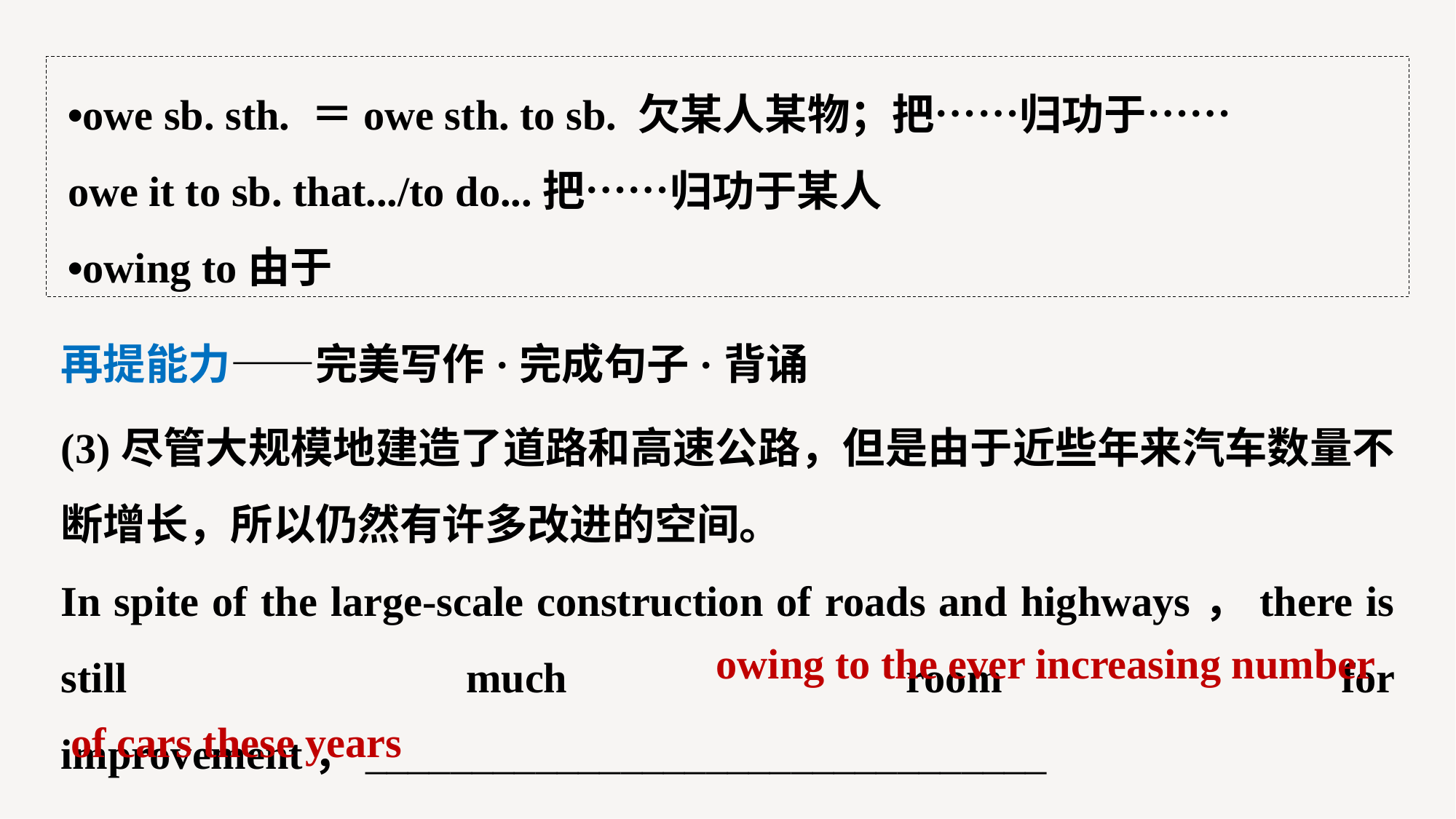

•owe sb. sth. ＝owe sth. to sb. 欠某人某物；把……归功于……
owe it to sb. that.../to do...把……归功于某人
•owing to由于
再提能力——完美写作·完成句子·背诵
(3)尽管大规模地建造了道路和高速公路，但是由于近些年来汽车数量不断增长，所以仍然有许多改进的空间。
In spite of the large-scale construction of roads and highways，there is still much room for improvement，________________________________
_________________.
owing to the ever increasing number
of cars these years